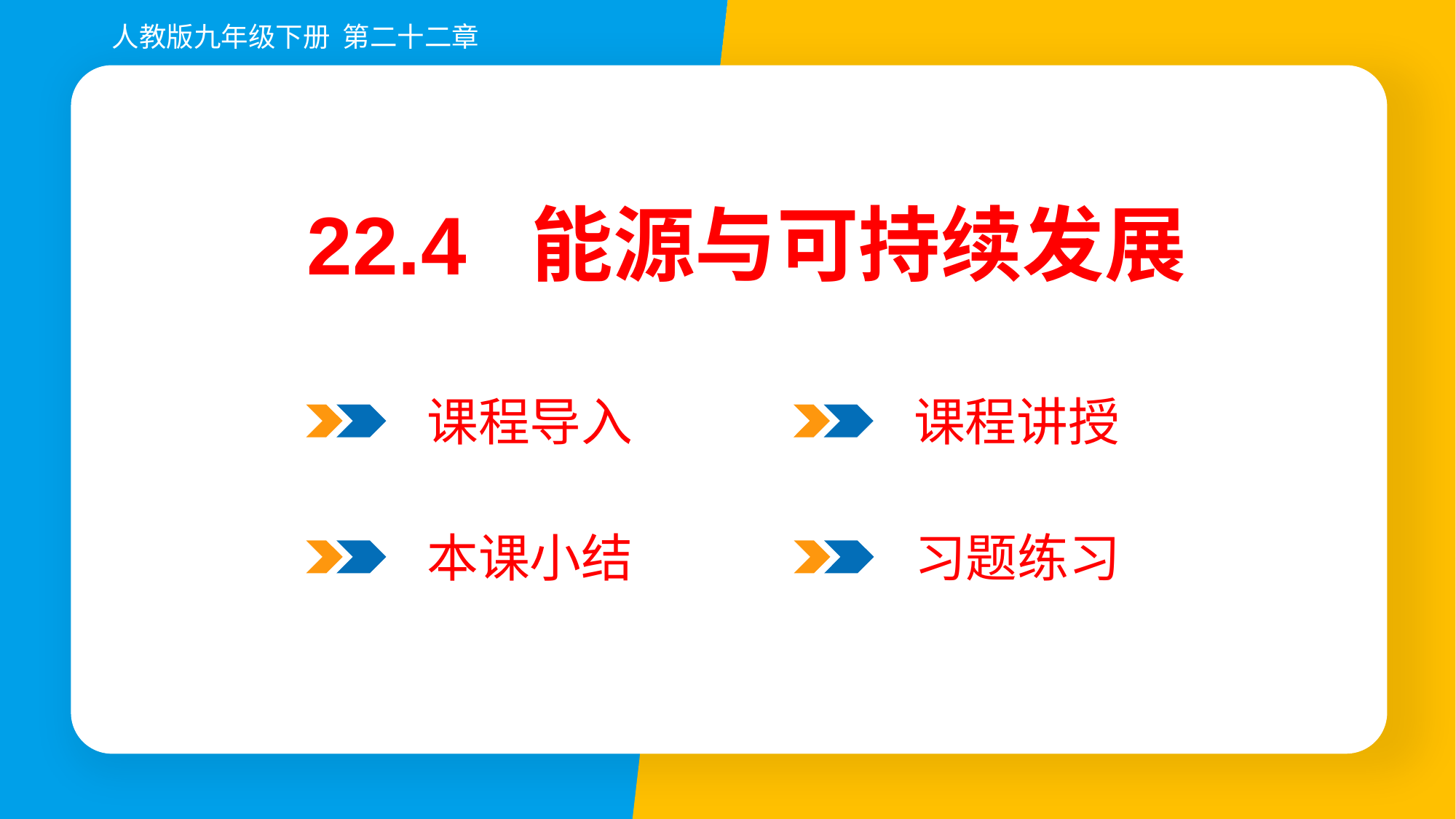

人教版九年级下册  第二十二章
22.4  能源与可持续发展
课程导入

课程讲授

习题练习

本课小结